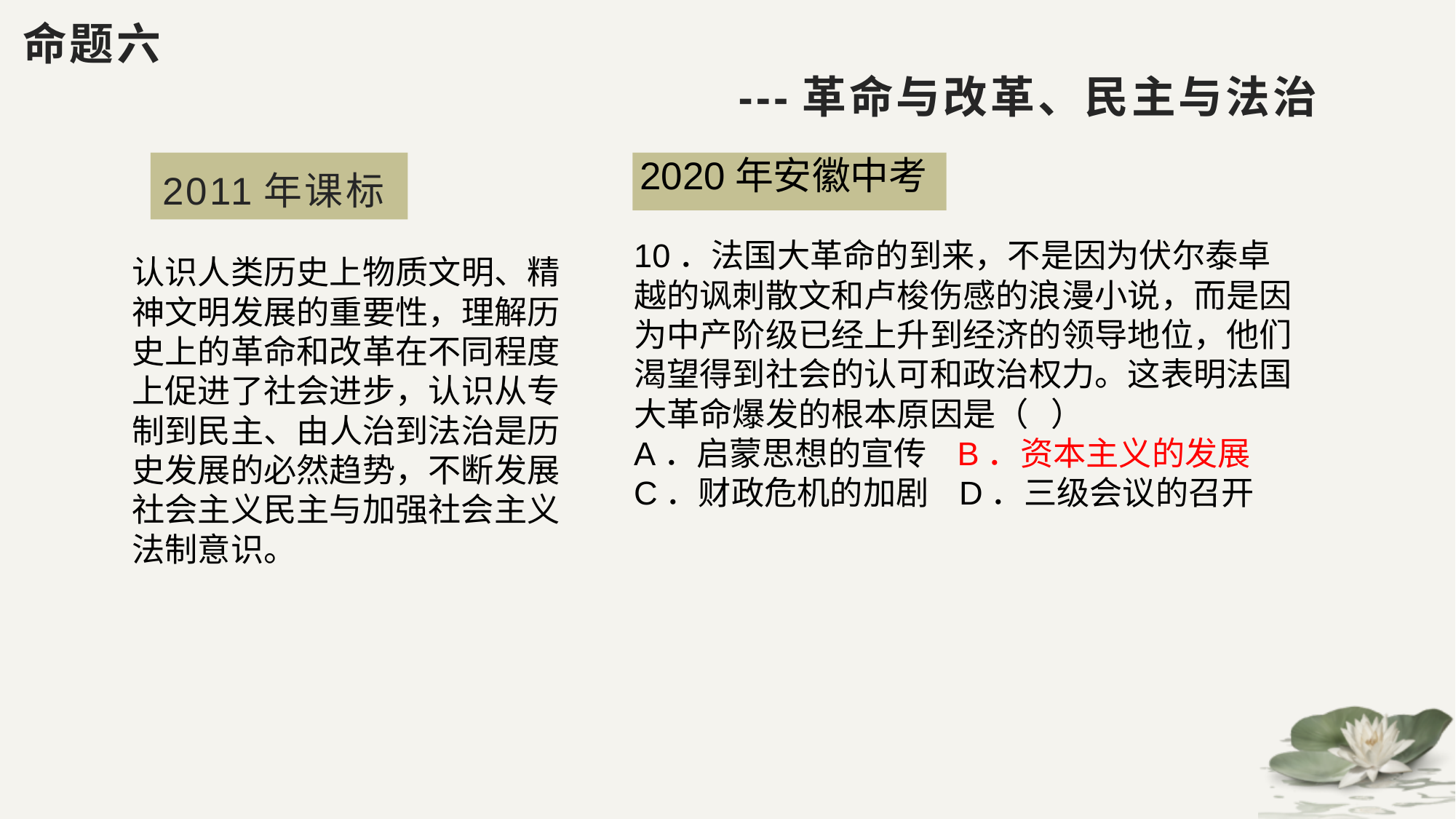

# 命题六 ---革命与改革、民主与法治
2011年课标
2020年安徽中考
10．法国大革命的到来，不是因为伏尔泰卓越的讽刺散文和卢梭伤感的浪漫小说，而是因为中产阶级已经上升到经济的领导地位，他们渴望得到社会的认可和政治权力。这表明法国大革命爆发的根本原因是（   ）
A．启蒙思想的宣传   B．资本主义的发展   C．财政危机的加剧   D．三级会议的召开
认识人类历史上物质文明、精神文明发展的重要性，理解历史上的革命和改革在不同程度上促进了社会进步，认识从专制到民主、由人治到法治是历史发展的必然趋势，不断发展社会主义民主与加强社会主义法制意识。